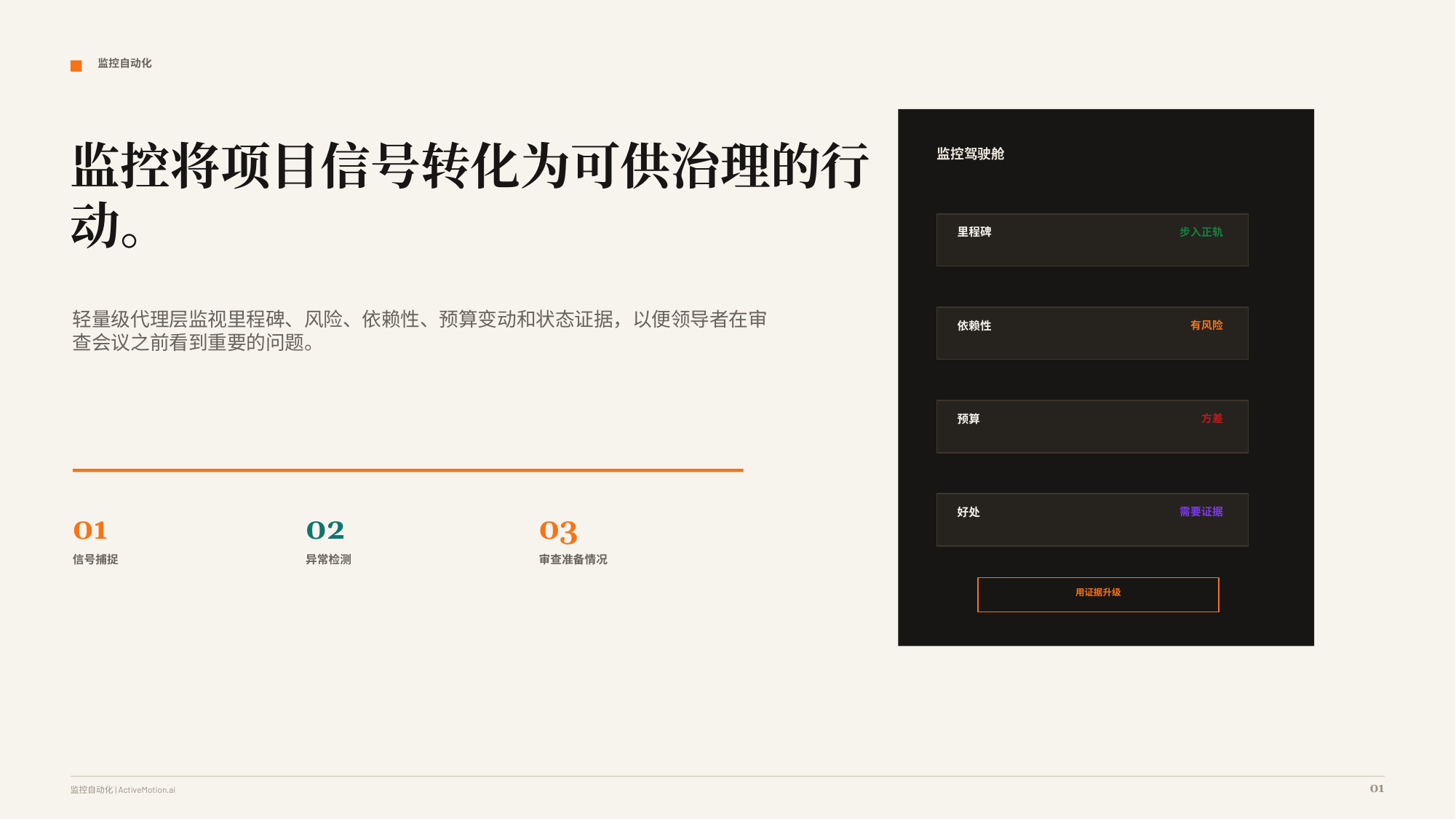

监控自动化

监控将项目信号转化为可供治理的行动。
监控驾驶舱

里程碑
步入正轨
轻量级代理层监视里程碑、风险、依赖性、预算变动和状态证据，以便领导者在审查会议之前看到重要的问题。

依赖性
有风险

预算
方差

好处
需要证据
01
02
03
信号捕捉
异常检测
审查准备情况

用证据升级

01
监控自动化| ActiveMotion.ai